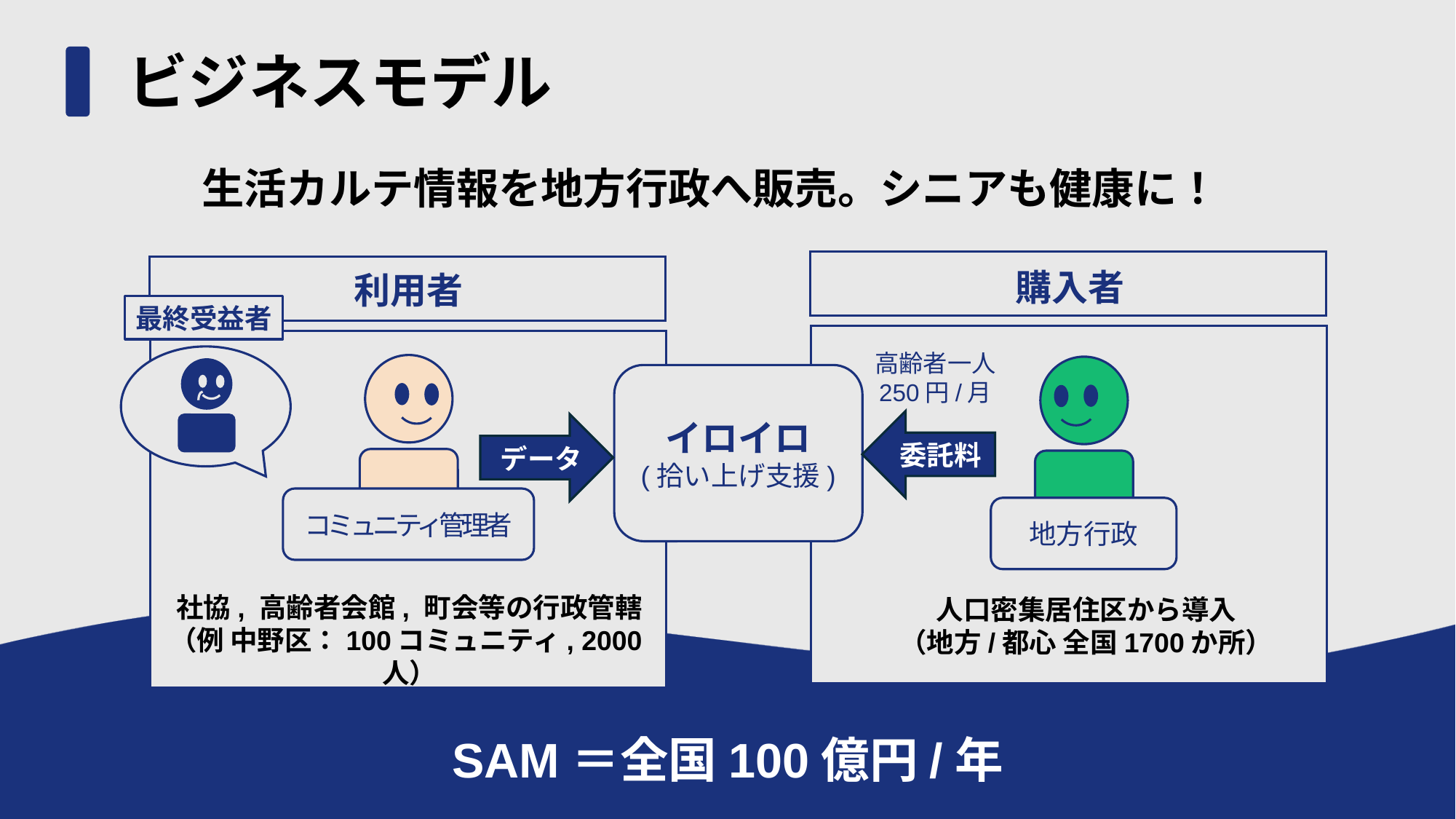

# ビジネスモデル
生活カルテ情報を地方行政へ販売。シニアも健康に！

購入者
利用者
最終受益者

高齢者一人
250円/月

コミュニティ管理者

地方行政
イロイロ
(拾い上げ支援)

委託料

データ
社協, 高齢者会館, 町会等の行政管轄
（例 中野区：100コミュニティ, 2000人）
人口密集居住区から導入
（地方/都心 全国1700か所）
SAM＝全国100億円/年